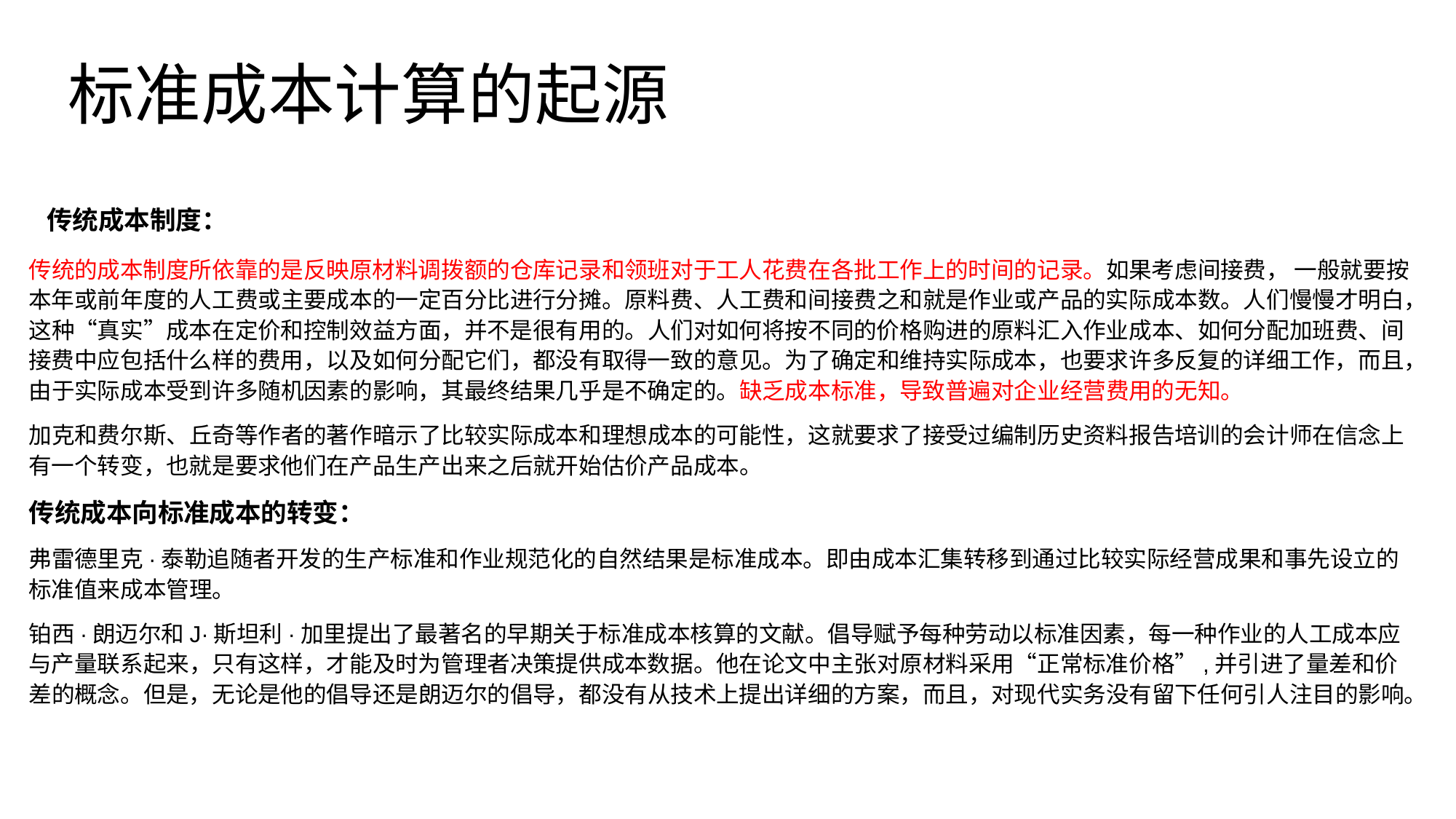

# 标准成本计算的起源
 传统成本制度：
传统的成本制度所依靠的是反映原材料调拨额的仓库记录和领班对于工人花费在各批工作上的时间的记录。如果考虑间接费， 一般就要按本年或前年度的人工费或主要成本的一定百分比进行分摊。原料费、人工费和间接费之和就是作业或产品的实际成本数。人们慢慢才明白，这种“真实”成本在定价和控制效益方面，并不是很有用的。人们对如何将按不同的价格购进的原料汇入作业成本、如何分配加班费、间接费中应包括什么样的费用，以及如何分配它们，都没有取得一致的意见。为了确定和维持实际成本，也要求许多反复的详细工作，而且，由于实际成本受到许多随机因素的影响，其最终结果几乎是不确定的。缺乏成本标准，导致普遍对企业经营费用的无知。
加克和费尔斯、丘奇等作者的著作暗示了比较实际成本和理想成本的可能性，这就要求了接受过编制历史资料报告培训的会计师在信念上有一个转变，也就是要求他们在产品生产出来之后就开始估价产品成本。
传统成本向标准成本的转变：
弗雷德里克·泰勒追随者开发的生产标准和作业规范化的自然结果是标准成本。即由成本汇集转移到通过比较实际经营成果和事先设立的标准值来成本管理。
铂西·朗迈尔和J·斯坦利·加里提出了最著名的早期关于标准成本核算的文献。倡导赋予每种劳动以标准因素，每一种作业的人工成本应与产量联系起来，只有这样，才能及时为管理者决策提供成本数据。他在论文中主张对原材料采用“正常标准价格”,并引进了量差和价差的概念。但是，无论是他的倡导还是朗迈尔的倡导，都没有从技术上提出详细的方案，而且，对现代实务没有留下任何引人注目的影响。